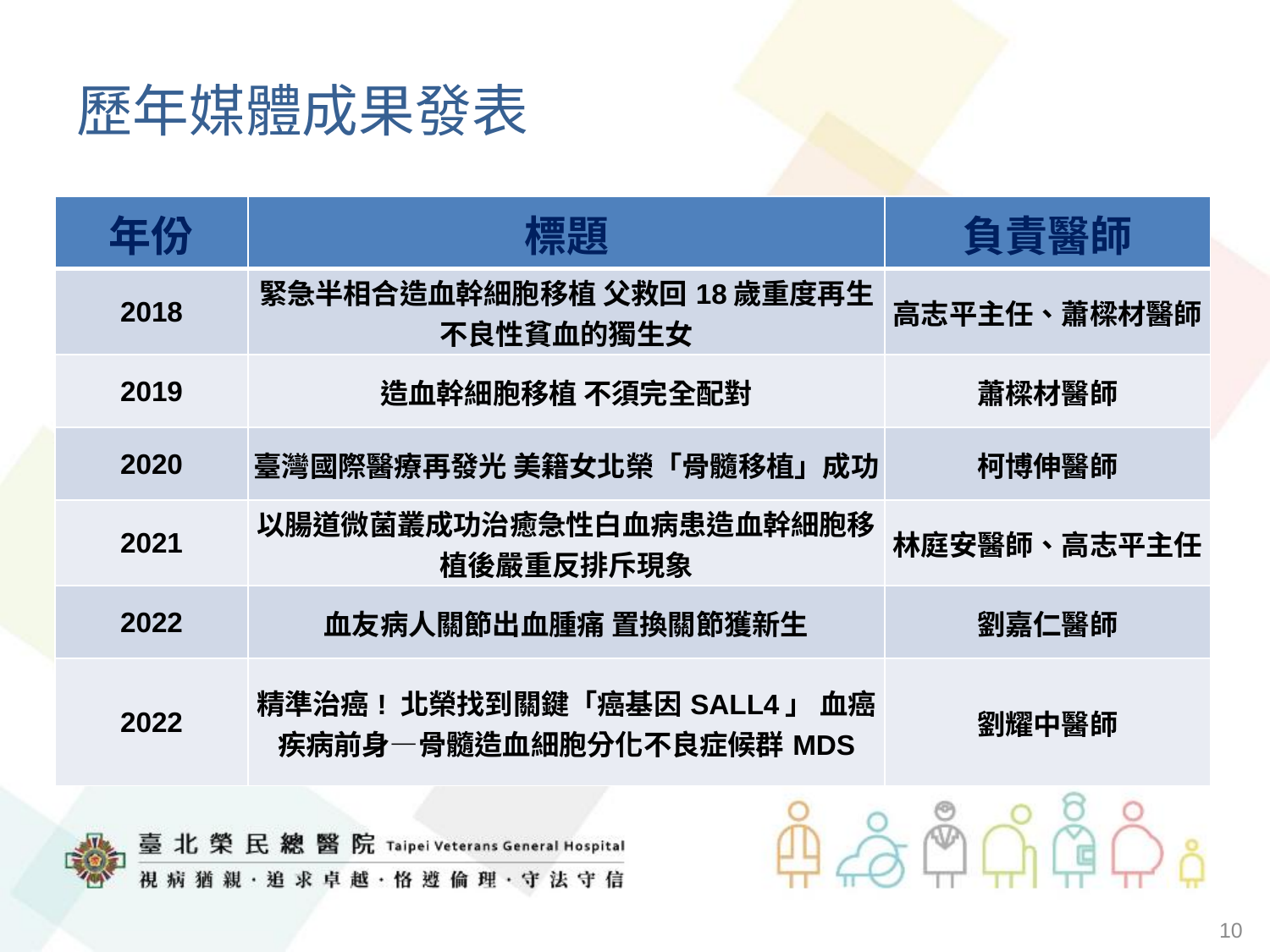

# 歷年媒體成果發表
| 年份 | 標題 | 負責醫師 |
| --- | --- | --- |
| 2018 | 緊急半相合造血幹細胞移植 父救回18歲重度再生不良性貧血的獨生女 | 高志平主任、蕭樑材醫師 |
| 2019 | 造血幹細胞移植 不須完全配對 | 蕭樑材醫師 |
| 2020 | 臺灣國際醫療再發光 美籍女北榮「骨髓移植」成功 | 柯博伸醫師 |
| 2021 | 以腸道微菌叢成功治癒急性白血病患造血幹細胞移植後嚴重反排斥現象 | 林庭安醫師、高志平主任 |
| 2022 | 血友病人關節出血腫痛 置換關節獲新生 | 劉嘉仁醫師 |
| 2022 | 精準治癌! 北榮找到關鍵「癌基因SALL4」 血癌疾病前身—骨髓造血細胞分化不良症候群MDS | 劉耀中醫師 |
10